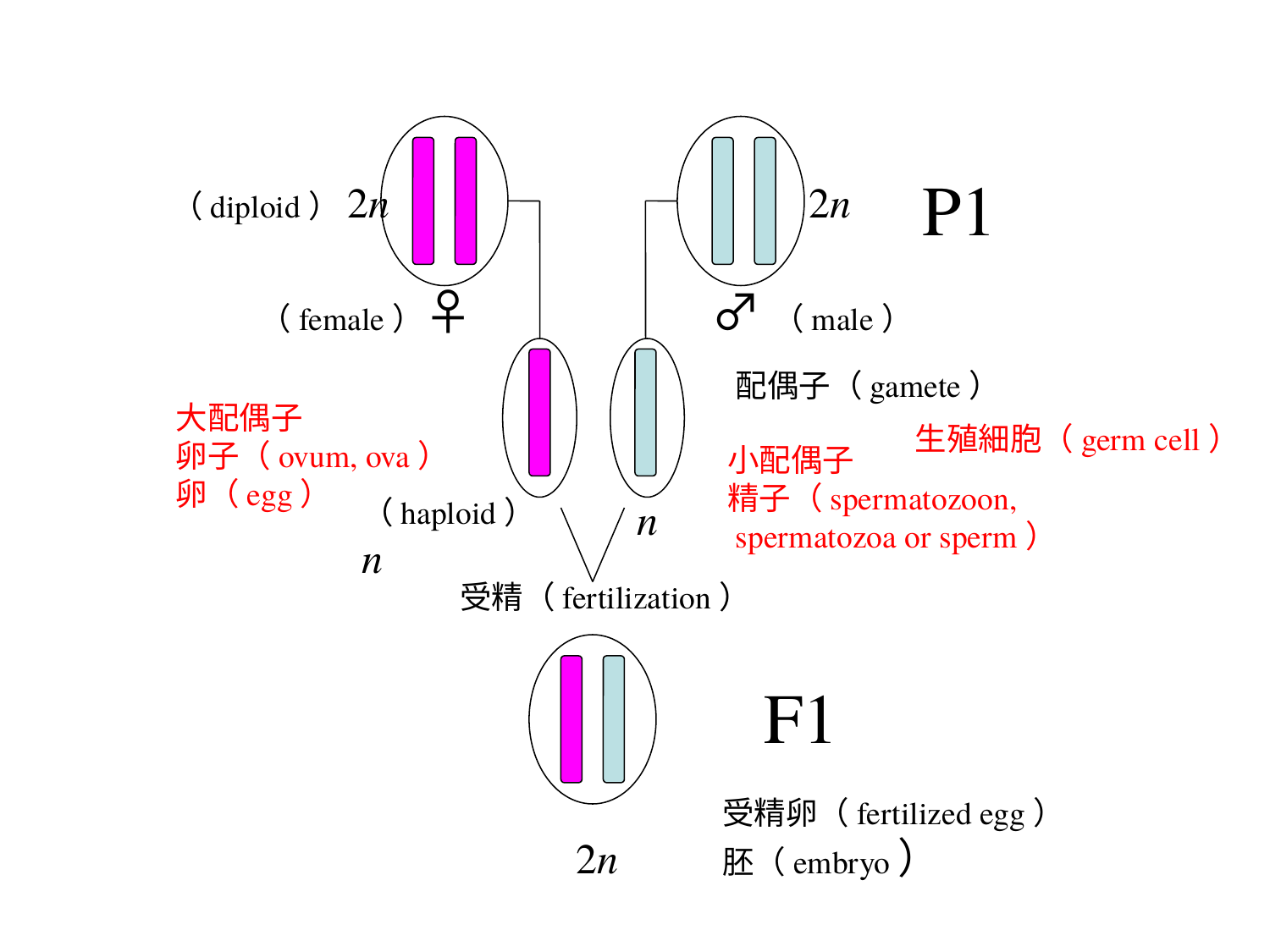

P1
（diploid）2n
2n

（female）♀
♂（male）

配偶子（gamete）
大配偶子
卵子（ovum, ova）
卵（egg）
生殖細胞（germ cell）

小配偶子
精子（spermatozoon,
 spermatozoa or sperm）
（haploid）n
n

受精（fertilization）

F1
受精卵（fertilized egg）
胚（embryo）
2n